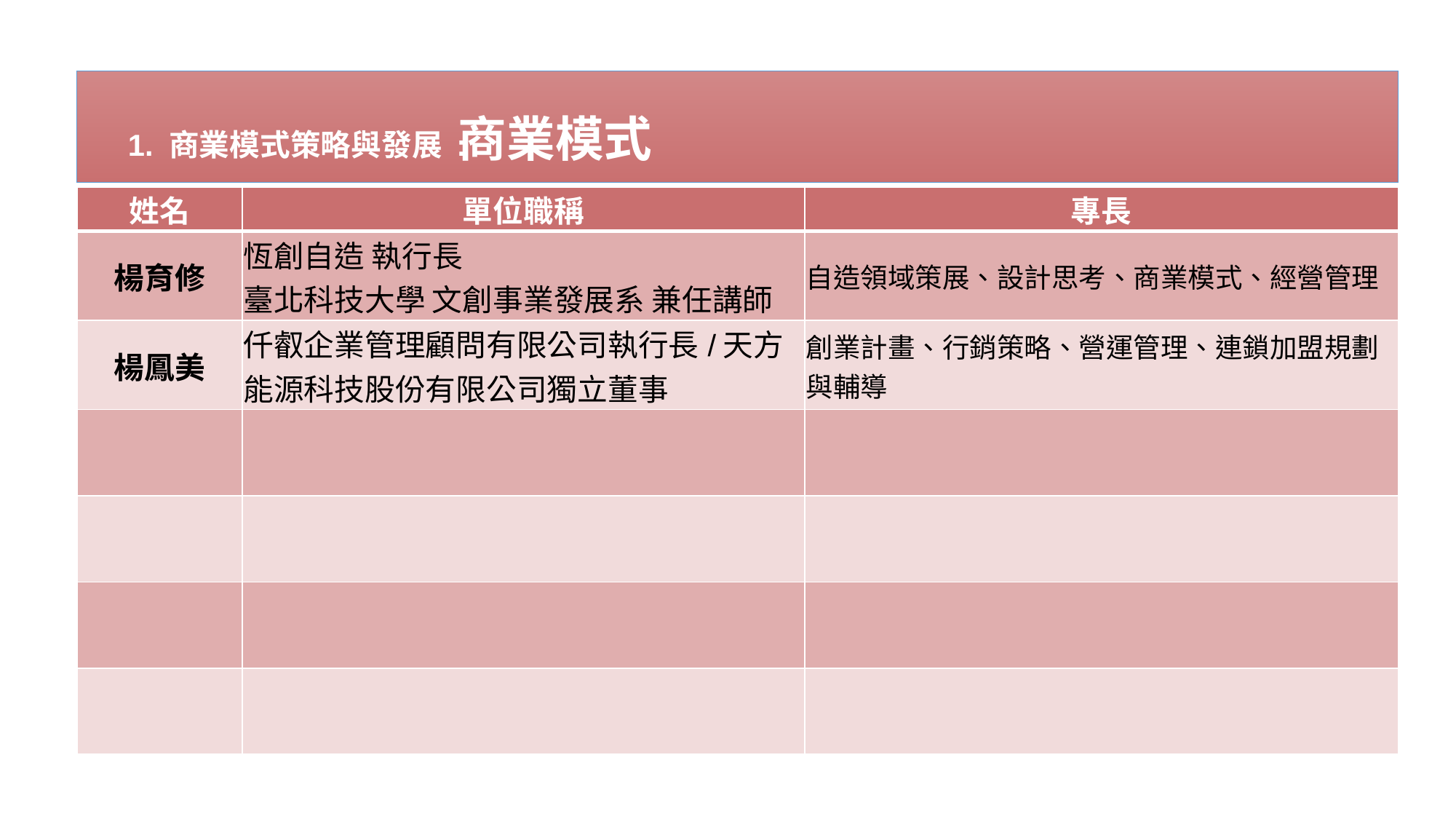

商業模式
1. 商業模式策略與發展 :
| 姓名 | 單位職稱 | 專長 |
| --- | --- | --- |
| 楊育修 | 恆創自造 執行長 臺北科技大學 文創事業發展系 兼任講師 | 自造領域策展、設計思考、商業模式、經營管理 |
| 楊鳳美 | 仟叡企業管理顧問有限公司執行長/天方能源科技股份有限公司獨立董事 | 創業計畫、行銷策略、營運管理、連鎖加盟規劃與輔導 |
|  |  |  |
|  |  |  |
|  |  |  |
|  |  |  |